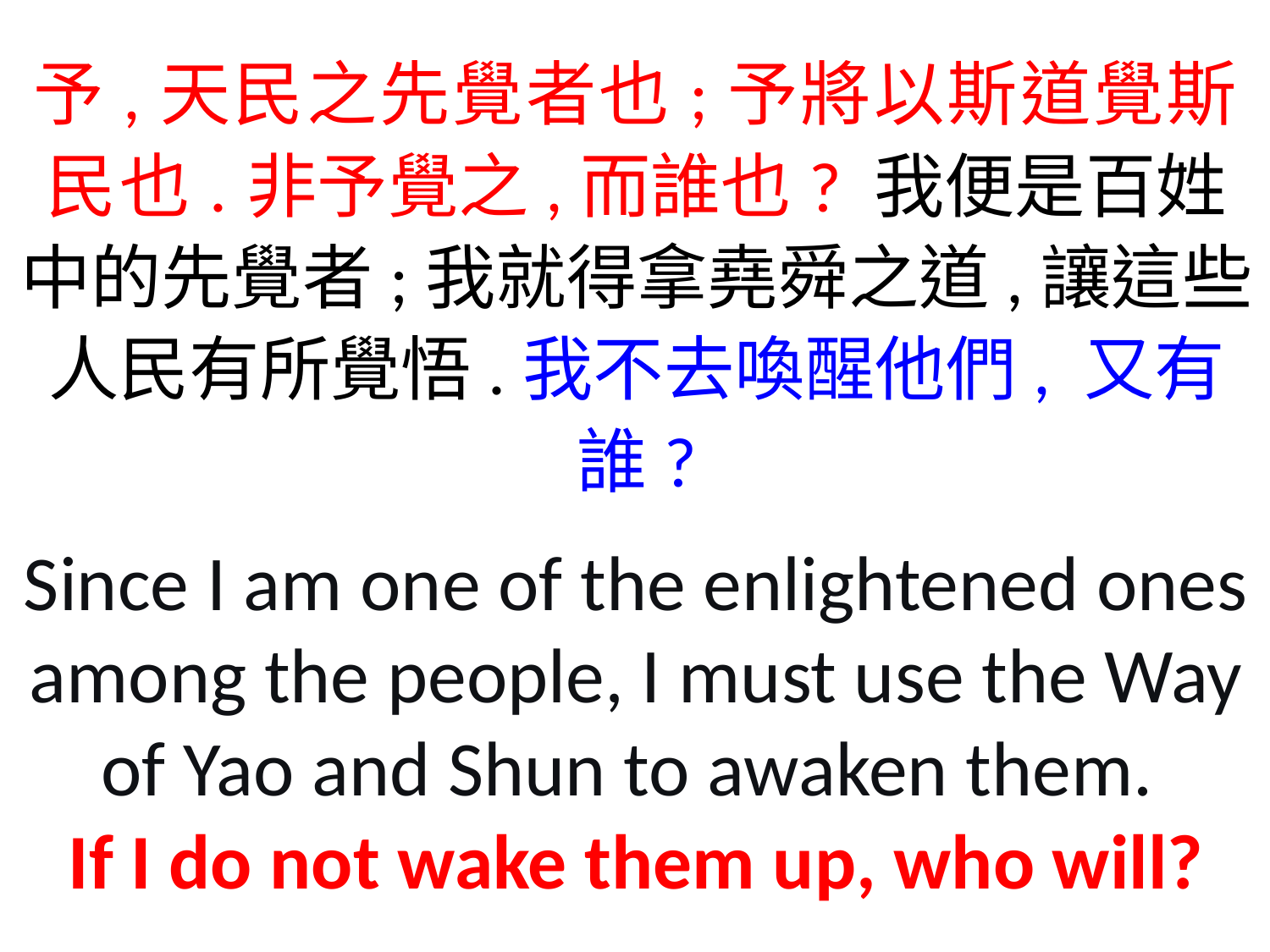

予,天民之先覺者也;予將以斯道覺斯民也.非予覺之,而誰也? 我便是百姓中的先覺者;我就得拿堯舜之道,讓這些人民有所覺悟.我不去喚醒他們, 又有誰?
Since I am one of the enlightened ones among the people, I must use the Way of Yao and Shun to awaken them.
If I do not wake them up, who will?